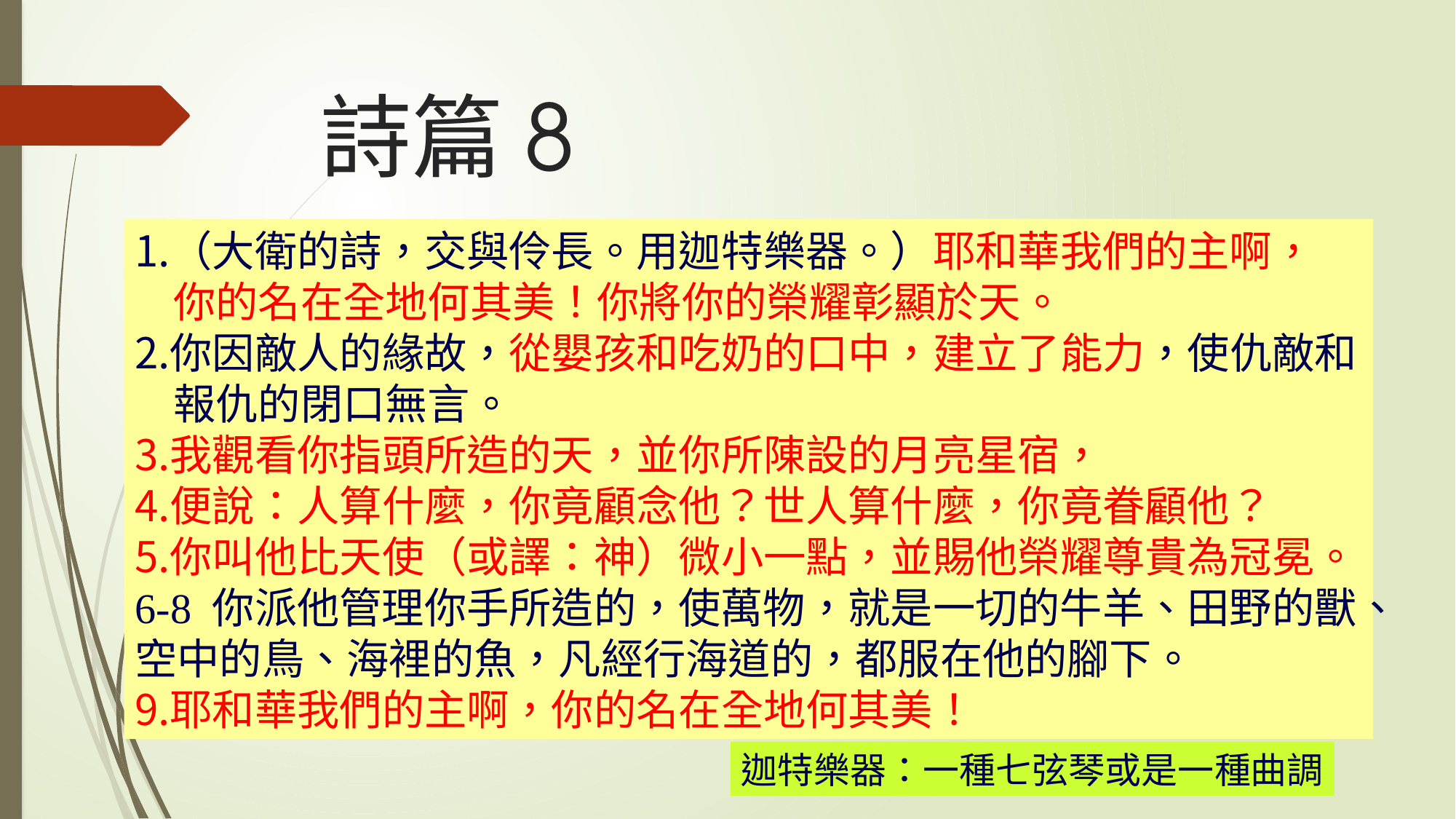

# 詩篇8
（大衛的詩，交與伶長。用迦特樂器。）耶和華我們的主啊，
   你的名在全地何其美！你將你的榮耀彰顯於天。
你因敵人的緣故，從嬰孩和吃奶的口中，建立了能力，使仇敵和
   報仇的閉口無言。
我觀看你指頭所造的天，並你所陳設的月亮星宿，
便說：人算什麼，你竟顧念他？世人算什麼，你竟眷顧他？
你叫他比天使（或譯：神）微小一點，並賜他榮耀尊貴為冠冕。
6-8 你派他管理你手所造的，使萬物，就是一切的牛羊、田野的獸、
空中的鳥、海裡的魚，凡經行海道的，都服在他的腳下。
耶和華我們的主啊，你的名在全地何其美！
迦特樂器：一種七弦琴或是一種曲調